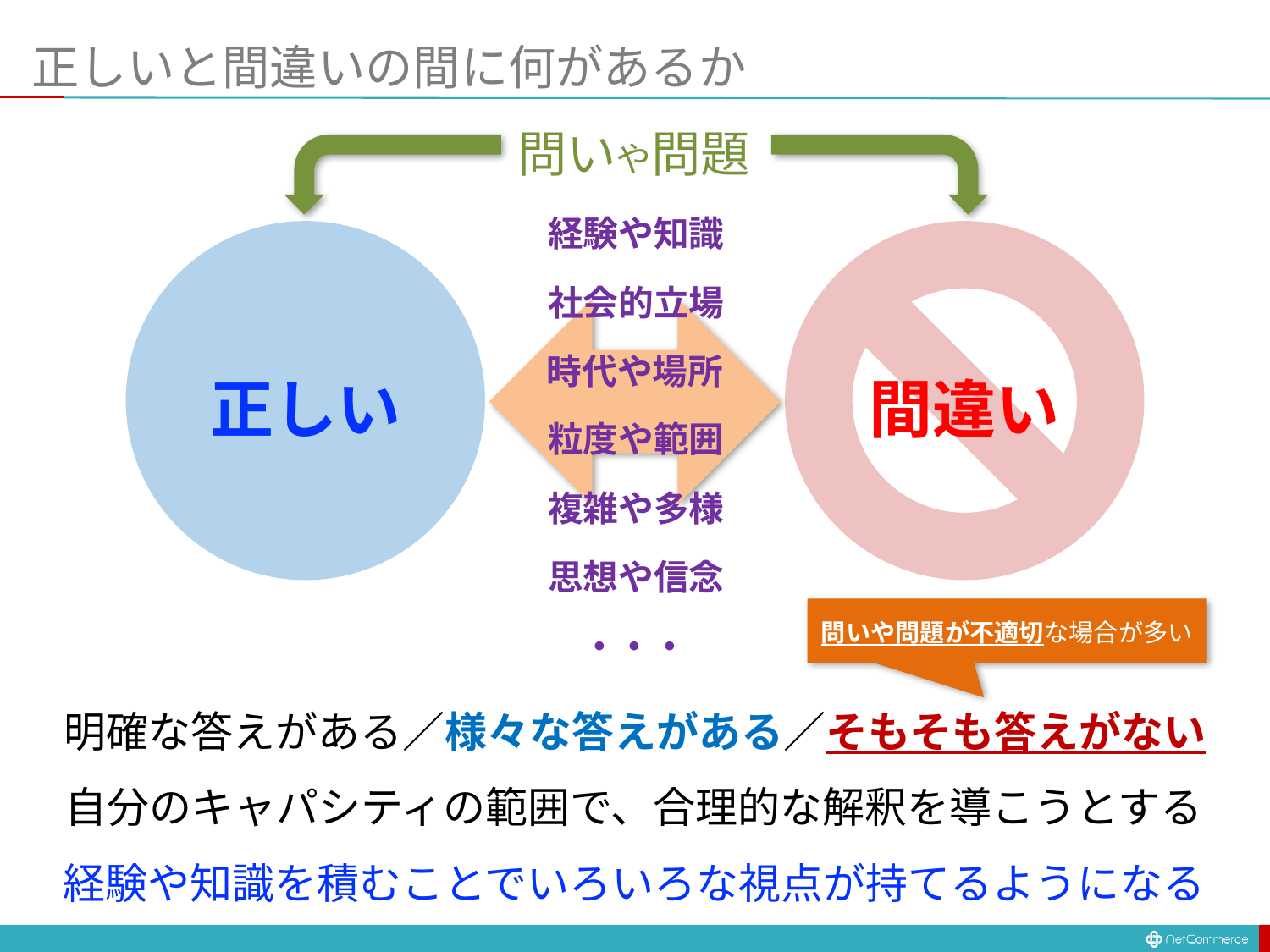

# 正しいと間違いの間に何があるか

問いや問題
経験や知識

社会的立場

時代や場所
間違い
正しい
粒度や範囲
複雑や多様
思想や信念

問いや問題が不適切な場合が多い
・・・
明確な答えがある／様々な答えがある／そもそも答えがない
自分のキャパシティの範囲で、合理的な解釈を導こうとする
経験や知識を積むことでいろいろな視点が持てるようになる